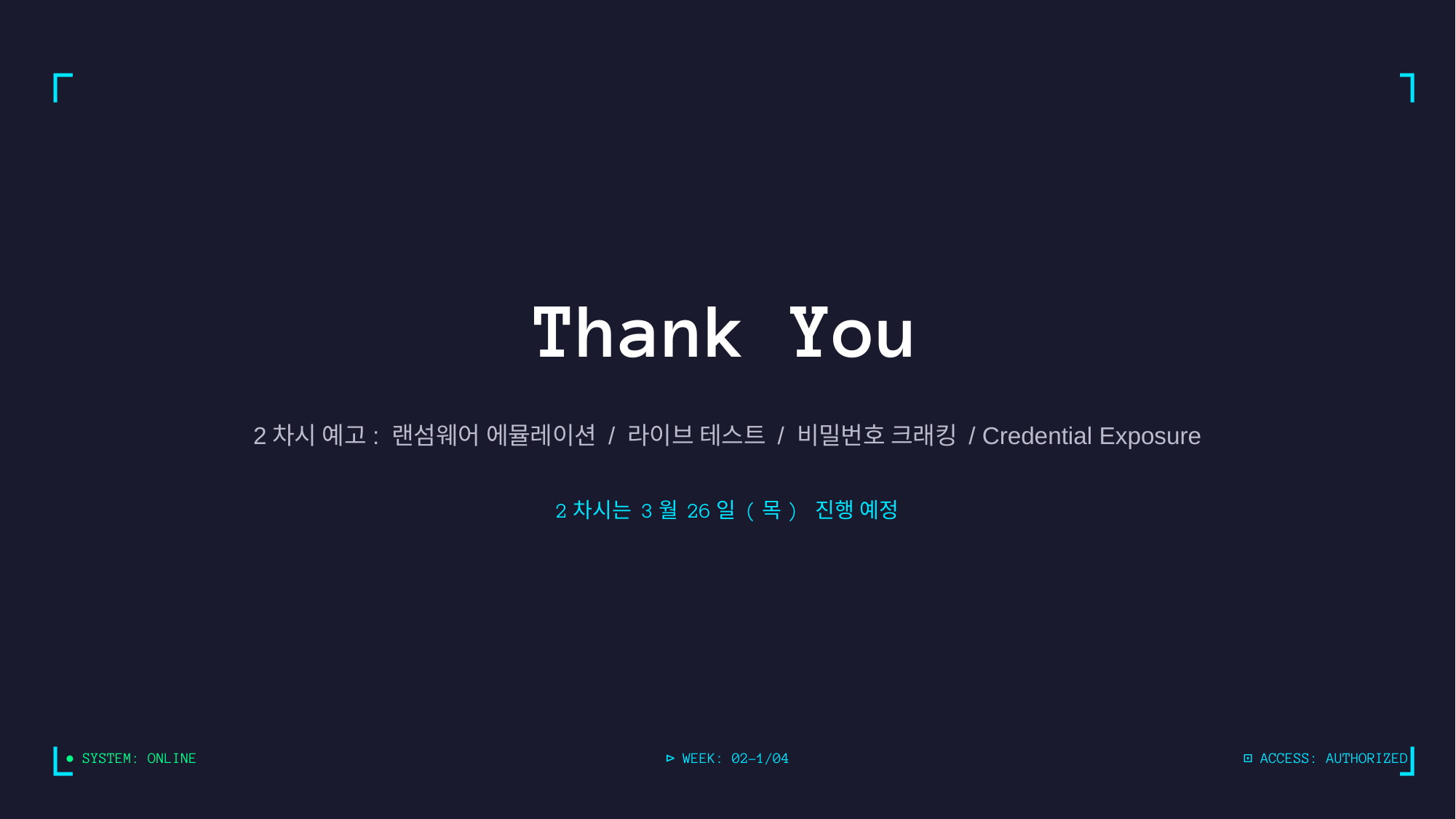

┌
┐
Thank You
2차시 예고: 랜섬웨어 에뮬레이션 / 라이브 테스트 / 비밀번호 크래킹 / Credential Exposure
2차시는 3월 26일 (목) 진행 예정
└
┘
● SYSTEM: ONLINE
⊳ WEEK: 02-1/04
⊡ ACCESS: AUTHORIZED